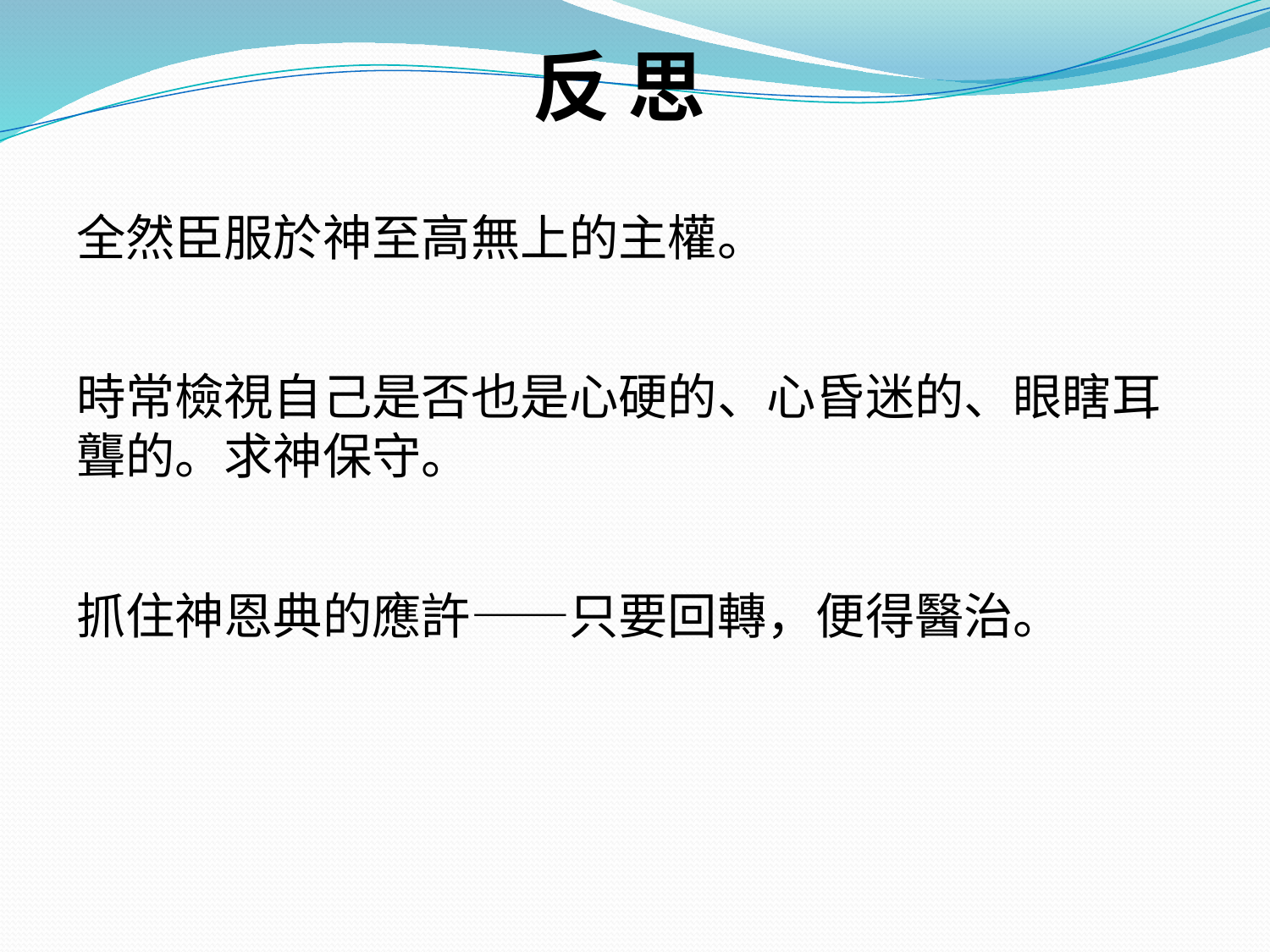

# 反 思

全然臣服於神至高無上的主權。

時常檢視自己是否也是心硬的、心昏迷的、眼瞎耳聾的。求神保守。

抓住神恩典的應許——只要回轉，便得醫治。